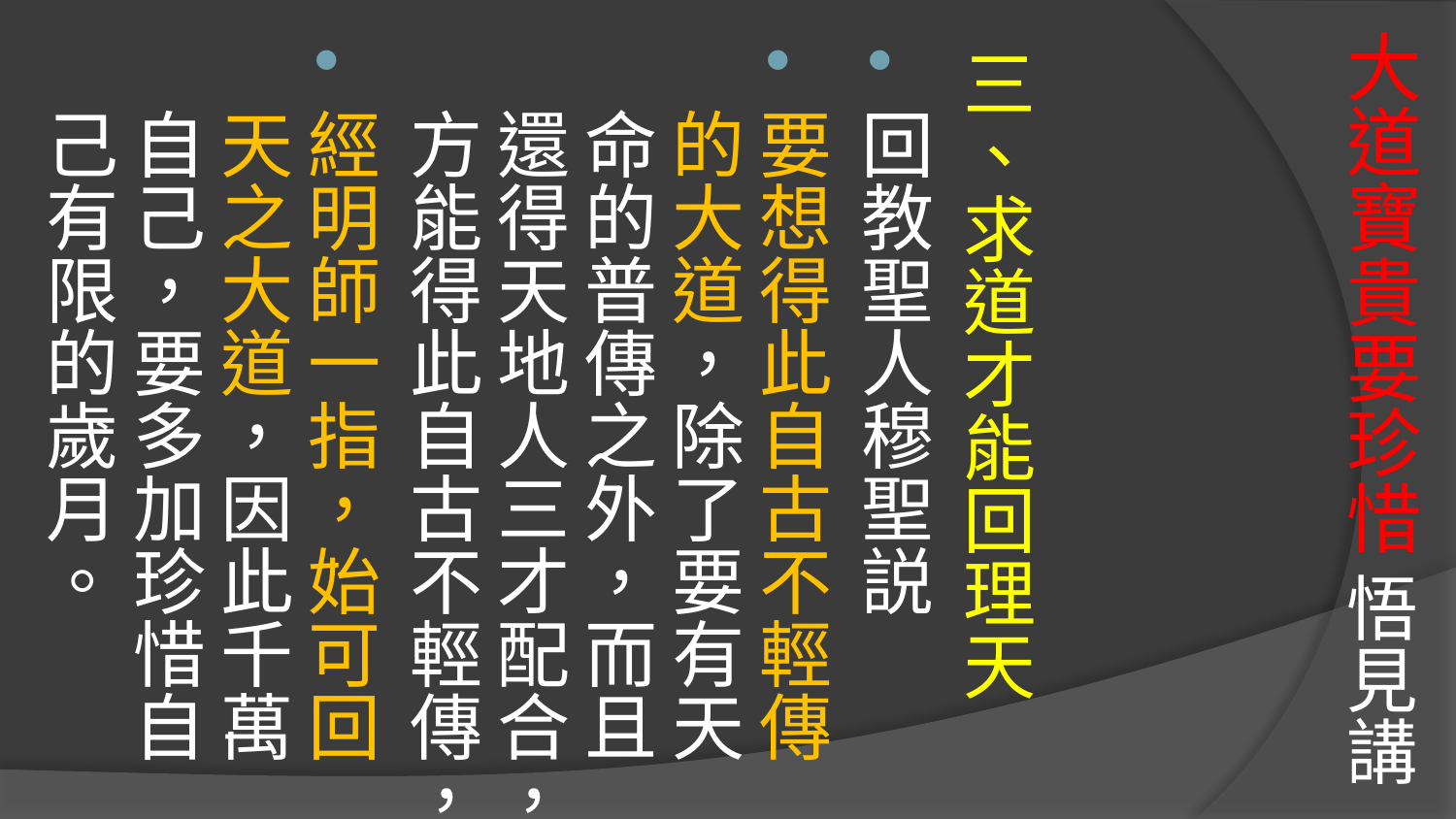

# 大道寶貴要珍惜 悟見講
三、求道才能回理天
回教聖人穆聖説
要想得此自古不輕傳的大道，除了要有天命的普傳之外，而且還得天地人三才配合，方能得此自古不輕傳，
經明師一指，始可回天之大道，因此千萬自己，要多加珍惜自己有限的歲月。